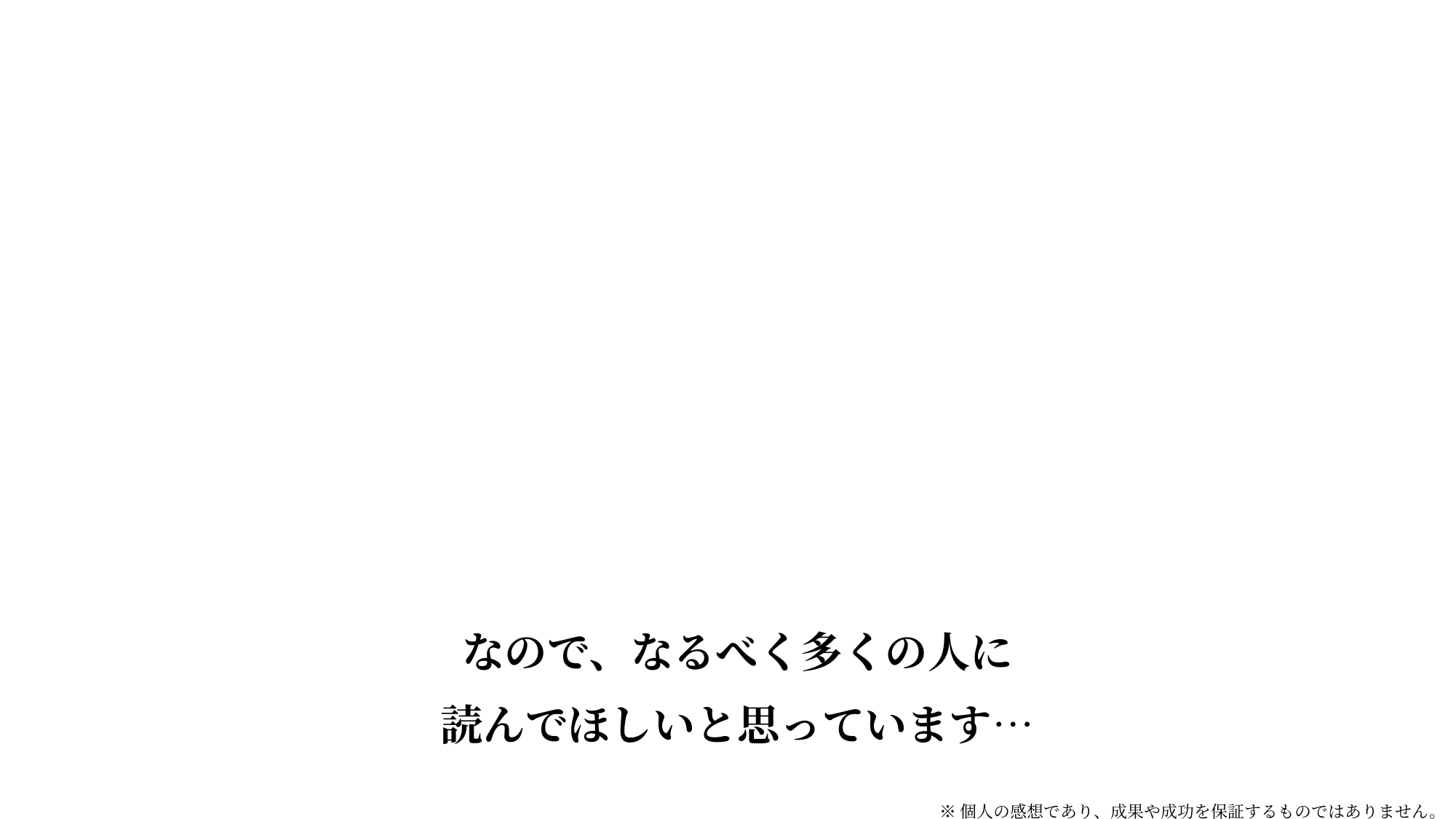

なので、なるべく多くの人に
読んでほしいと思っています…
※個人の感想であり、成果や成功を保証するものではありません。